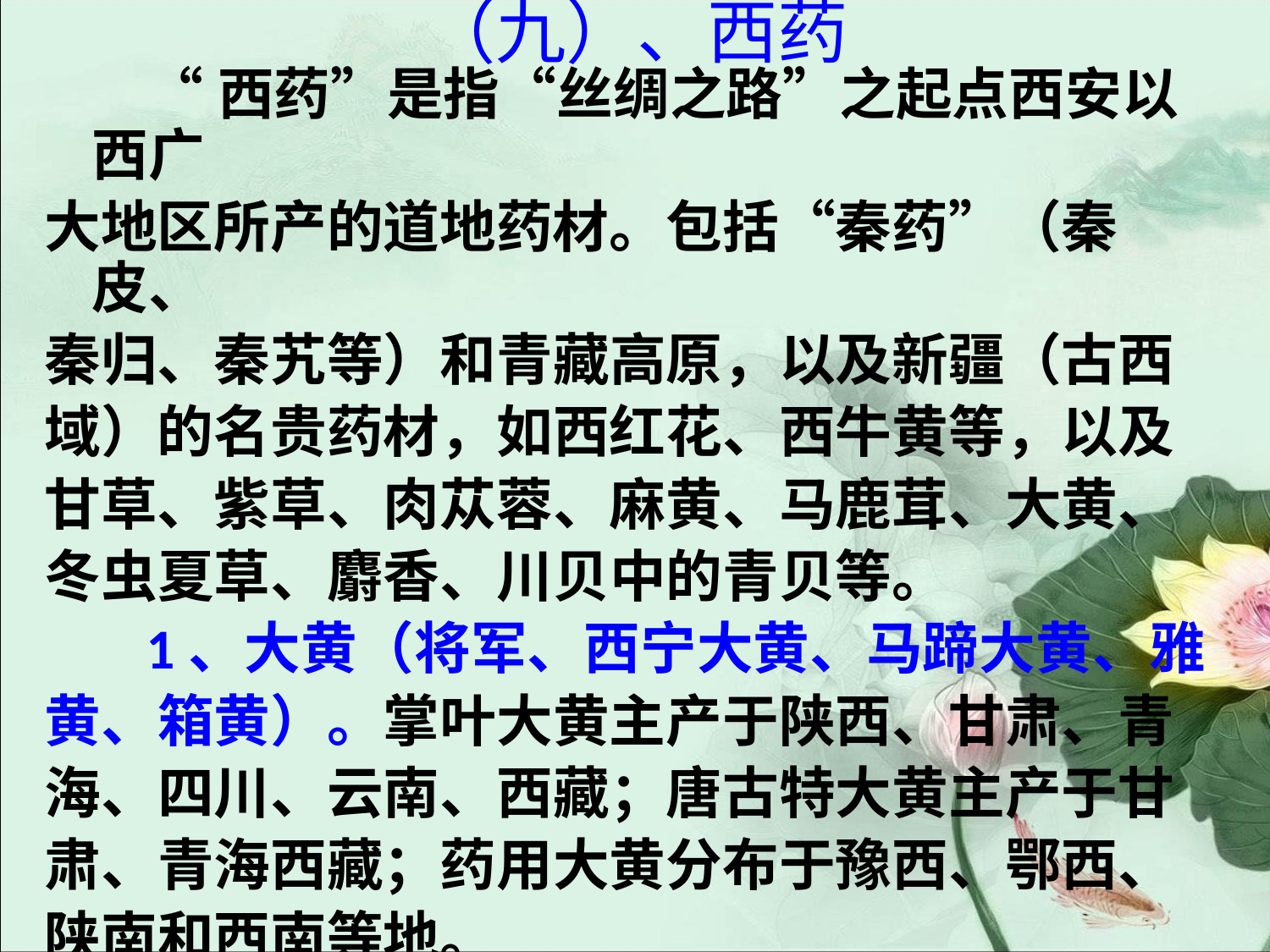

# （九）、西药
        “西药”是指“丝绸之路”之起点西安以西广
大地区所产的道地药材。包括“秦药”（秦皮、
秦归、秦艽等）和青藏高原，以及新疆（古西
域）的名贵药材，如西红花、西牛黄等，以及
甘草、紫草、肉苁蓉、麻黄、马鹿茸、大黄、
冬虫夏草、麝香、川贝中的青贝等。
        1、大黄（将军、西宁大黄、马蹄大黄、雅
黄、箱黄）。掌叶大黄主产于陕西、甘肃、青
海、四川、云南、西藏；唐古特大黄主产于甘
肃、青海西藏；药用大黄分布于豫西、鄂西、
陕南和西南等地。